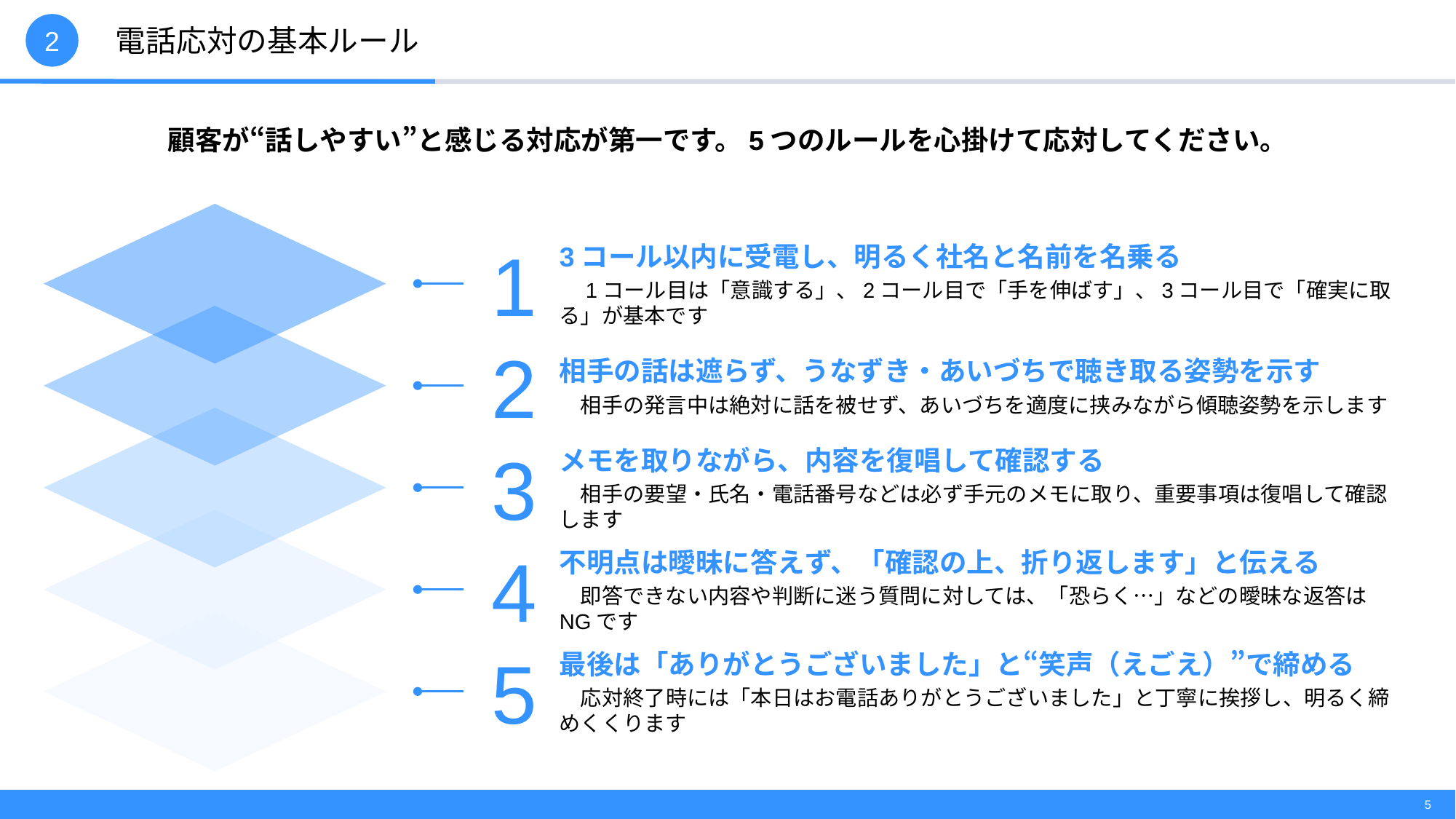

2
　　電話応対の基本ルール

顧客が“話しやすい”と感じる対応が第一です。5つのルールを心掛けて応対してください。

1
3コール以内に受電し、明るく社名と名前を名乗る
　1コール目は「意識する」、2コール目で「手を伸ばす」、3コール目で「確実に取る」が基本です
2
相手の話は遮らず、うなずき・あいづちで聴き取る姿勢を示す
　相手の発言中は絶対に話を被せず、あいづちを適度に挟みながら傾聴姿勢を示します
3
メモを取りながら、内容を復唱して確認する
　相手の要望・氏名・電話番号などは必ず手元のメモに取り、重要事項は復唱して確認します
4
不明点は曖昧に答えず、「確認の上、折り返します」と伝える
　即答できない内容や判断に迷う質問に対しては、「恐らく…」などの曖昧な返答はNGです
5
最後は「ありがとうございました」と“笑声（えごえ）”で締める
　応対終了時には「本日はお電話ありがとうございました」と丁寧に挨拶し、明るく締めくくります
5